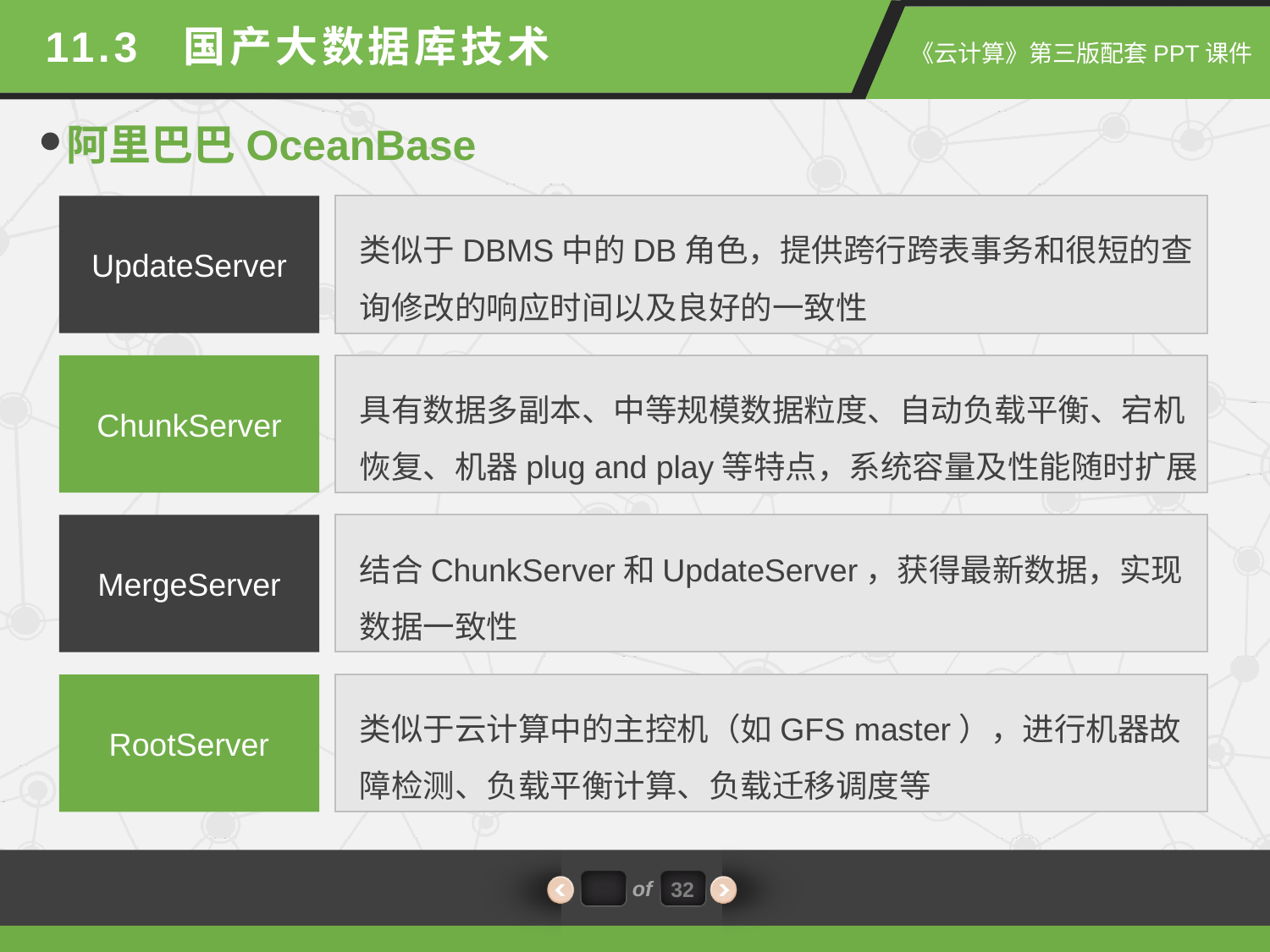

11.3  国产大数据库技术
阿里巴巴OceanBase

UpdateServer

类似于DBMS中的DB角色，提供跨行跨表事务和很短的查询修改的响应时间以及良好的一致性

ChunkServer
具有数据多副本、中等规模数据粒度、自动负载平衡、宕机恢复、机器plug and play等特点，系统容量及性能随时扩展

MergeServer
结合ChunkServer和UpdateServer，获得最新数据，实现数据一致性

RootServer
类似于云计算中的主控机（如GFS master），进行机器故障检测、负载平衡计算、负载迁移调度等
11